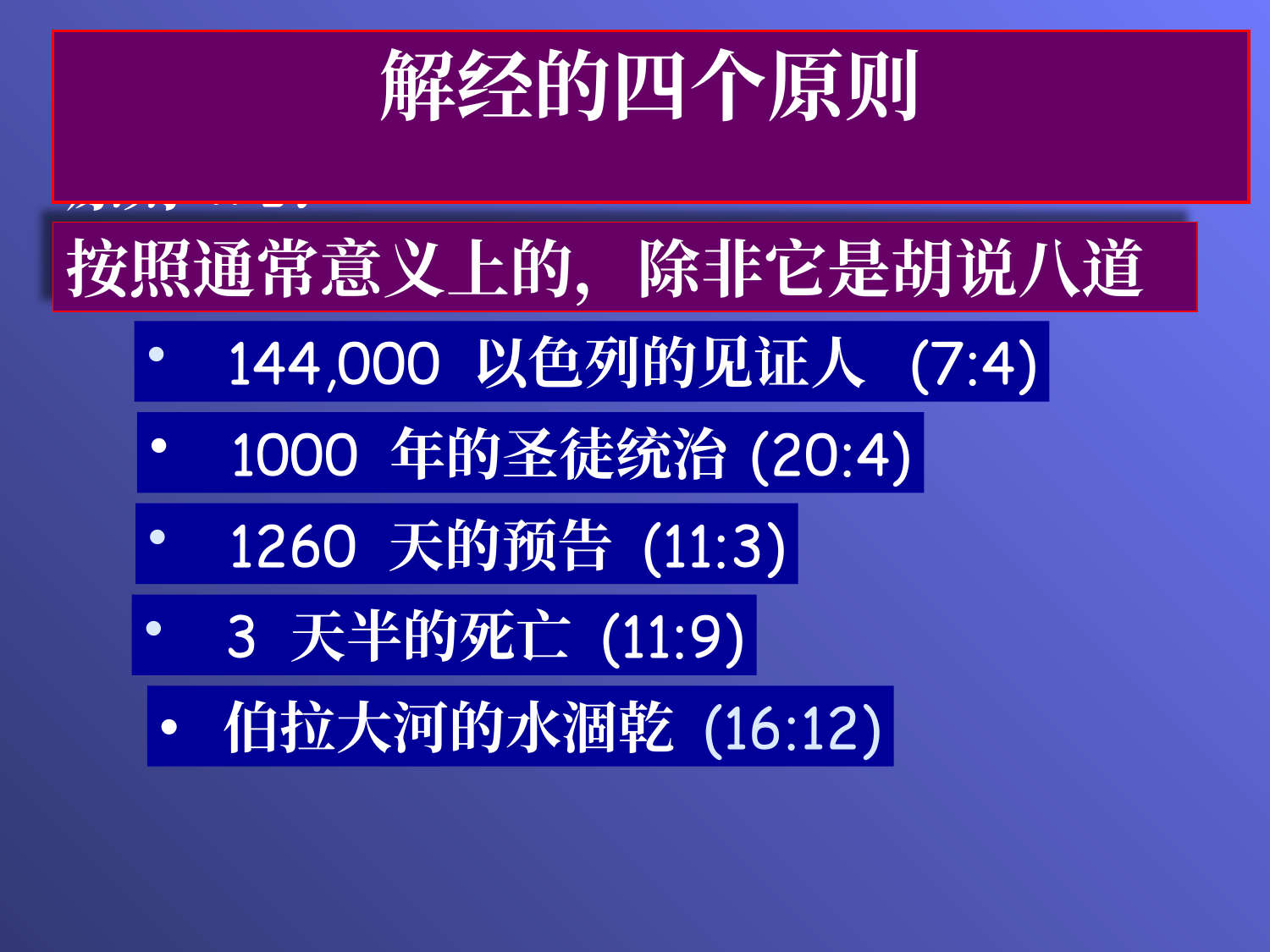

解经的四个原则
原则 #1:
按照通常意义上的，除非它是胡说八道
   144,000 以色列的见证人  (7:4)
   1000 年的圣徒统治 (20:4)
   1260 天的预告 (11:3)
   3 天半的死亡 (11:9)
伯拉大河的水涸乾 (16:12)